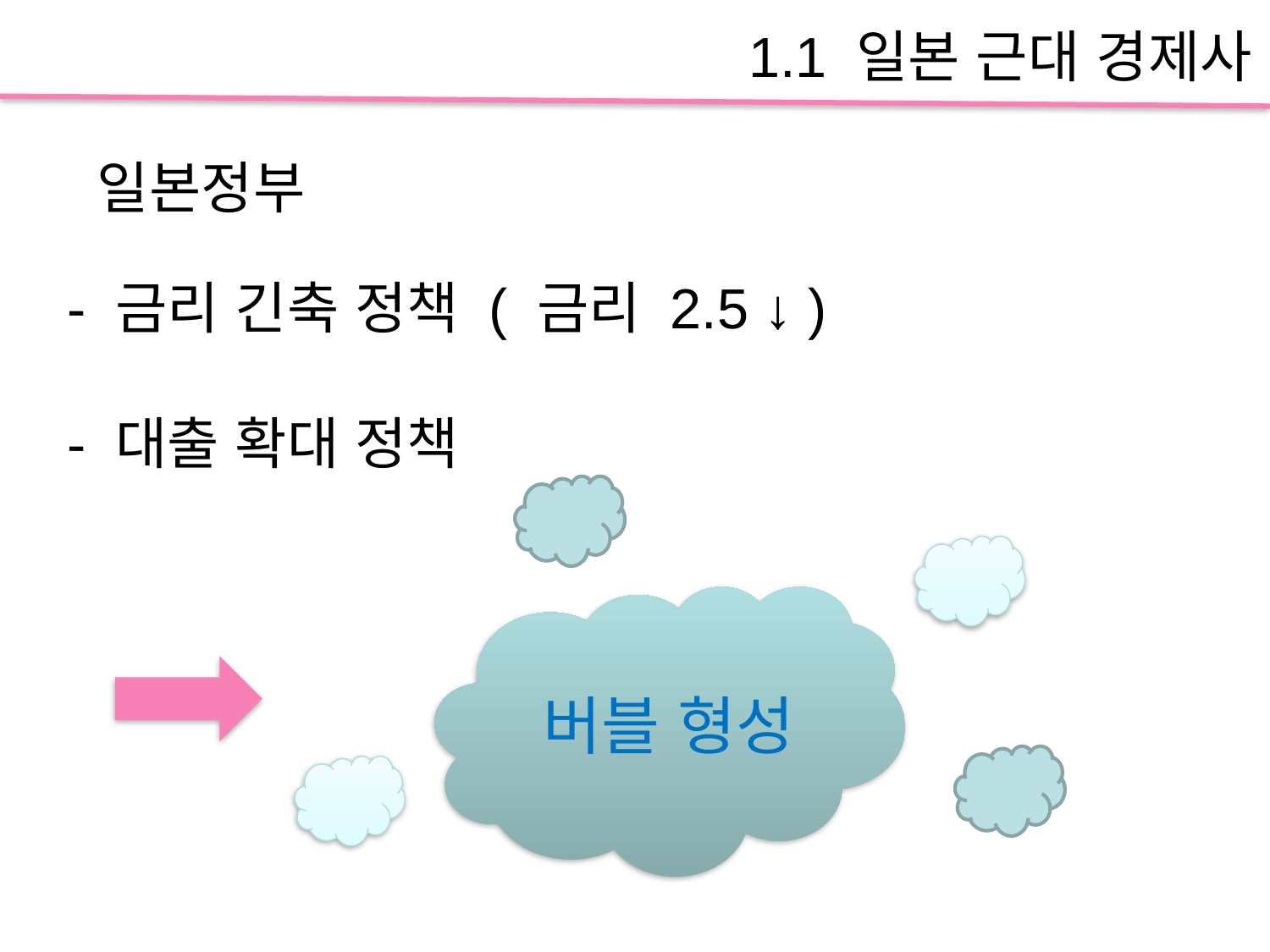

1.1 일본 근대 경제사
일본정부
- 금리 긴축 정책 ( 금리 2.5 ↓ )

- 대출 확대 정책

버블 형성